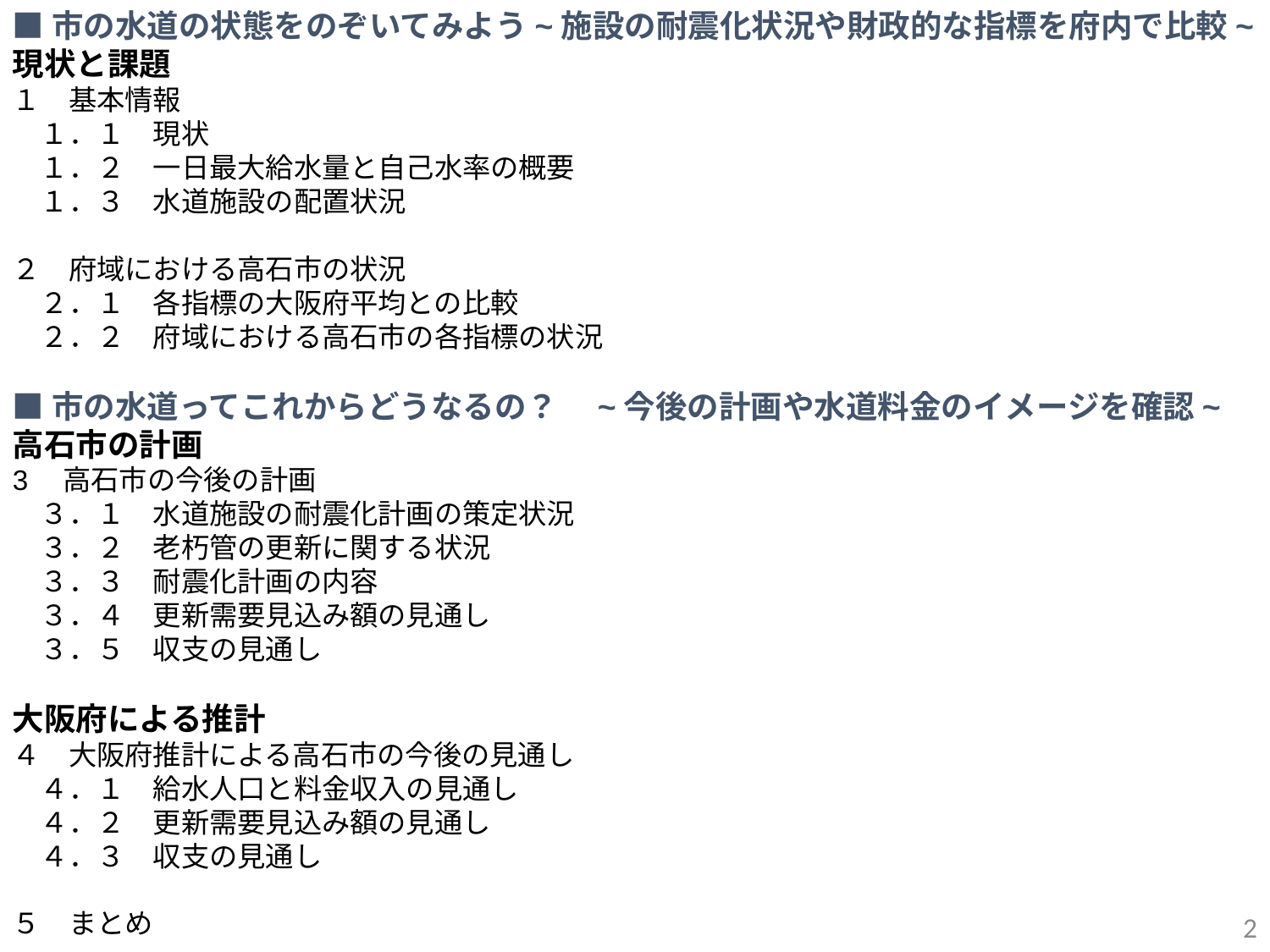

■市の水道の状態をのぞいてみよう~施設の耐震化状況や財政的な指標を府内で比較~
現状と課題
１　基本情報
　１．１　現状
　１．２　一日最大給水量と自己水率の概要
　１．３　水道施設の配置状況
２　府域における高石市の状況
　２．１　各指標の大阪府平均との比較
　２．２　府域における高石市の各指標の状況
■市の水道ってこれからどうなるの？　~今後の計画や水道料金のイメージを確認~
高石市の計画
3　高石市の今後の計画
　３．１　水道施設の耐震化計画の策定状況
　３．２　老朽管の更新に関する状況
　３．３　耐震化計画の内容
　３．４　更新需要見込み額の見通し
　３．５　収支の見通し

大阪府による推計
４　大阪府推計による高石市の今後の見通し
　４．１　給水人口と料金収入の見通し
　４．２　更新需要見込み額の見通し
　４．３　収支の見通し
５　まとめ

2